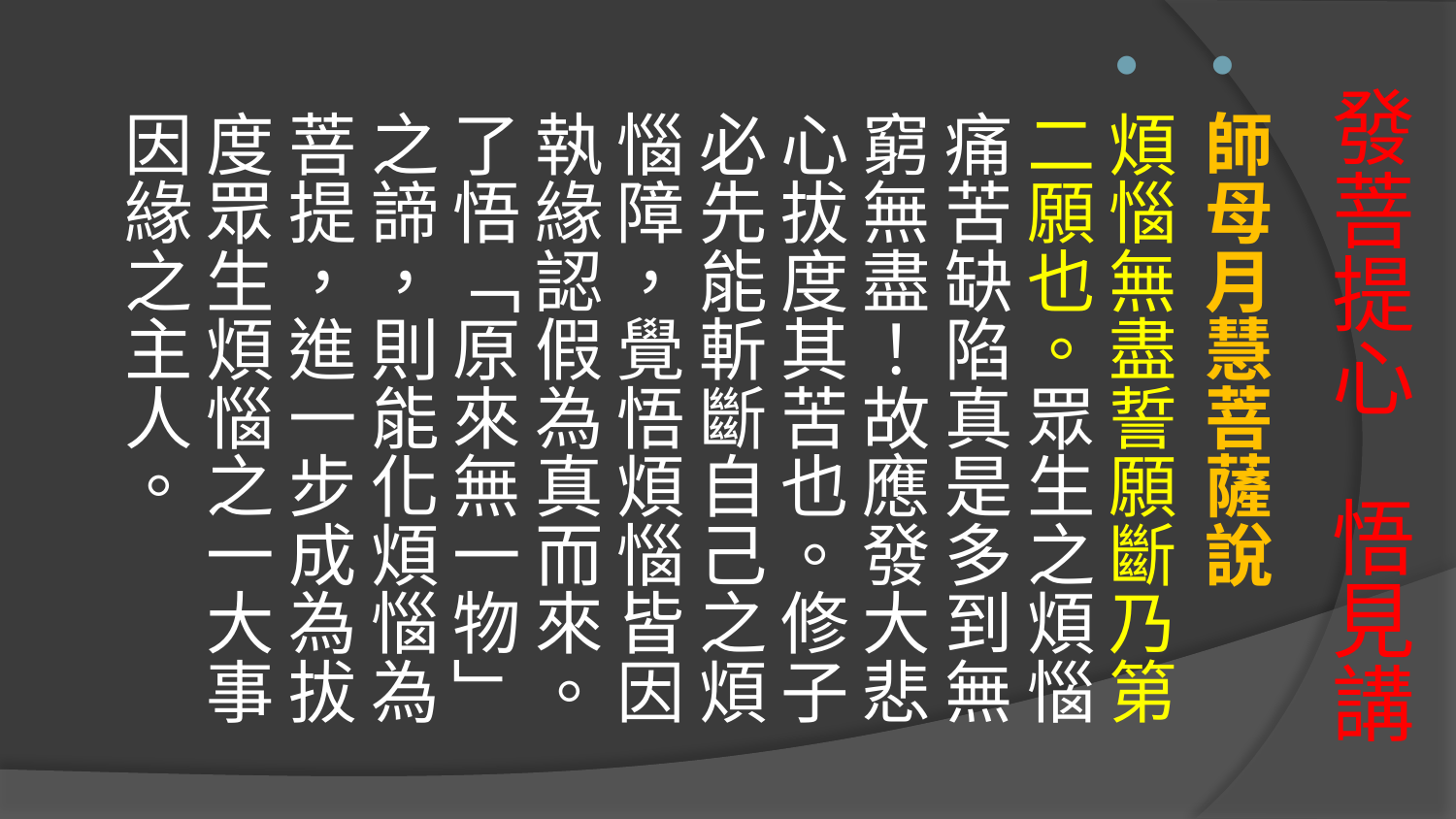

師母月慧菩薩說
煩惱無盡誓願斷乃第二願也。眾生之煩惱痛苦缺陷真是多到無窮無盡！故應發大悲心拔度其苦也。修子必先能斬斷自己之煩惱障，覺悟煩惱皆因執緣認假為真而來。了悟「原來無一物」之諦，則能化煩惱為菩提，進一步成為拔度眾生煩惱之一大事因緣之主人。

# 發菩提心    悟見講